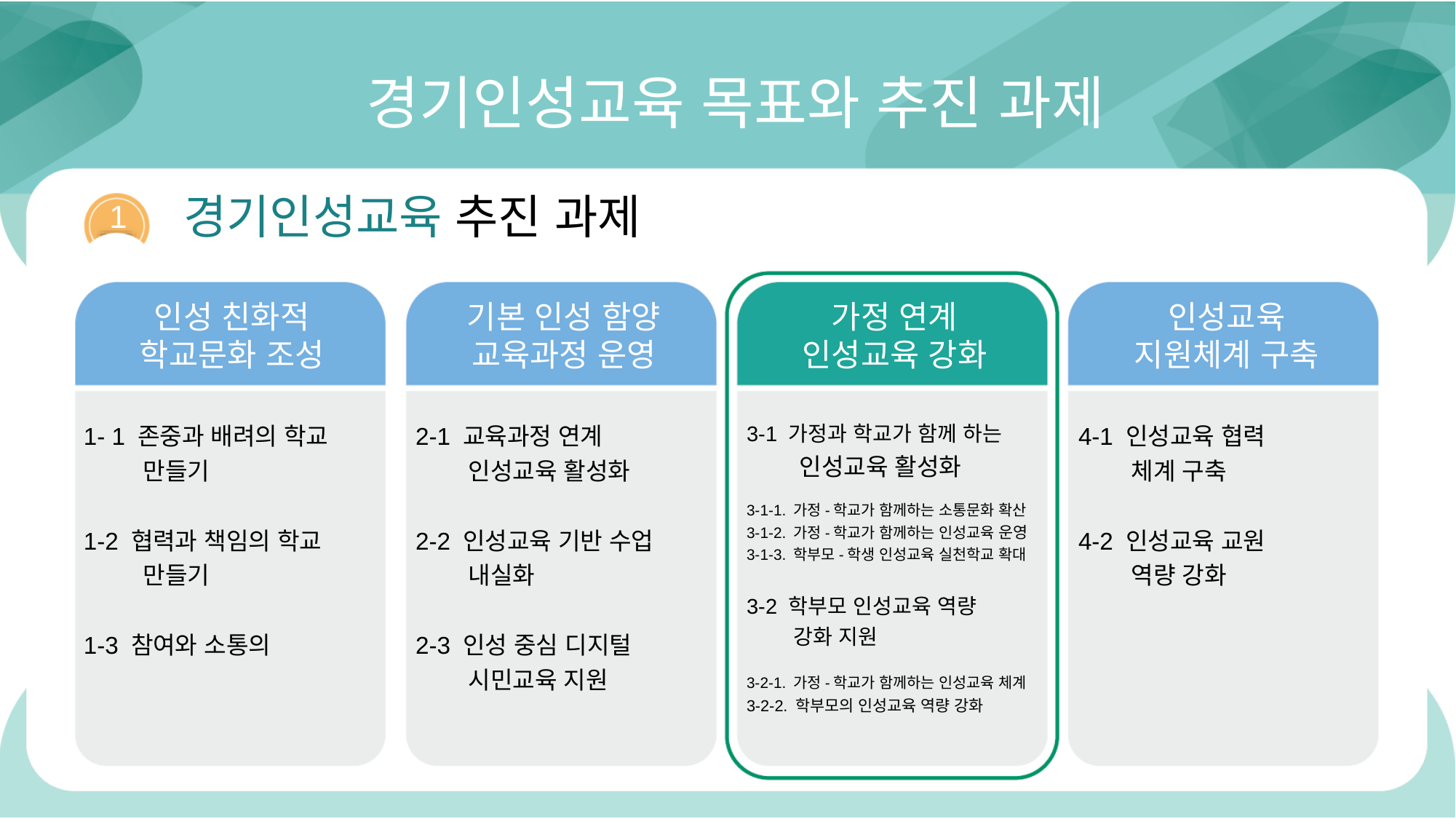

경기인성교육 목표와 추진 과제
경기인성교육 추진 과제
1
인성 친화적
학교문화 조성
기본 인성 함양
교육과정 운영
가정 연계
인성교육 강화
인성교육
지원체계 구축
1- 1 존중과 배려의 학교
        만들기

1-2 협력과 책임의 학교
        만들기

1-3 참여와 소통의
2-1 교육과정 연계
       인성교육 활성화

2-2 인성교육 기반 수업
       내실화

2-3 인성 중심 디지털
       시민교육 지원
3-1 가정과 학교가 함께 하는
       인성교육 활성화
4-1 인성교육 협력
       체계 구축

4-2 인성교육 교원
       역량 강화
3-1-1. 가정-학교가 함께하는 소통문화 확산
3-1-2. 가정-학교가 함께하는 인성교육 운영
3-1-3. 학부모-학생 인성교육 실천학교 확대
3-2 학부모 인성교육 역량
       강화 지원
3-2-1. 가정-학교가 함께하는 인성교육 체계
3-2-2. 학부모의 인성교육 역량 강화